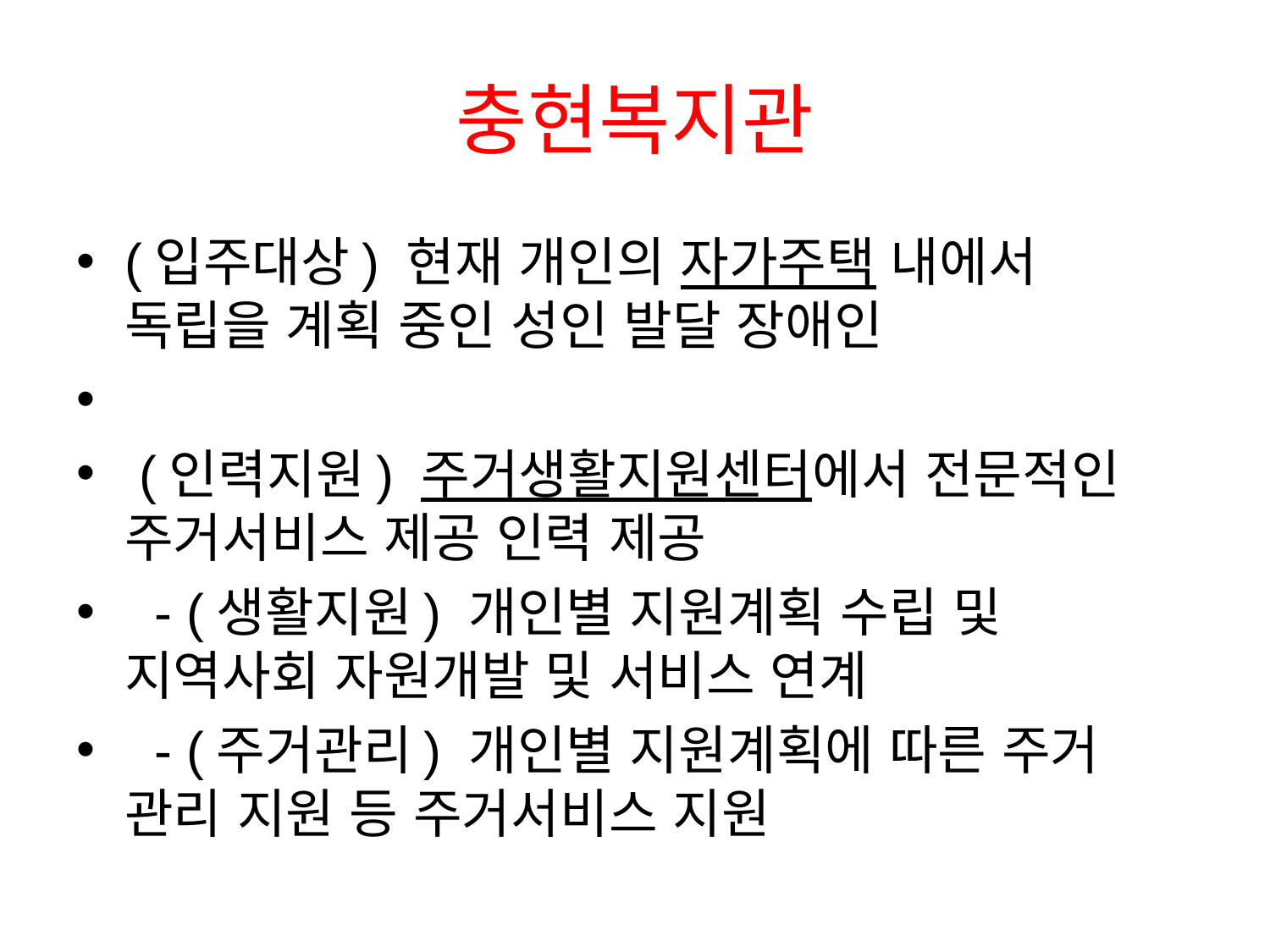

# 충현복지관
(입주대상) 현재 개인의 자가주택 내에서 독립을 계획 중인 성인 발달 장애인

 (인력지원) 주거생활지원센터에서 전문적인 주거서비스 제공 인력 제공
  - (생활지원) 개인별 지원계획 수립 및 지역사회 자원개발 및 서비스 연계
  - (주거관리) 개인별 지원계획에 따른 주거 관리 지원 등 주거서비스 지원